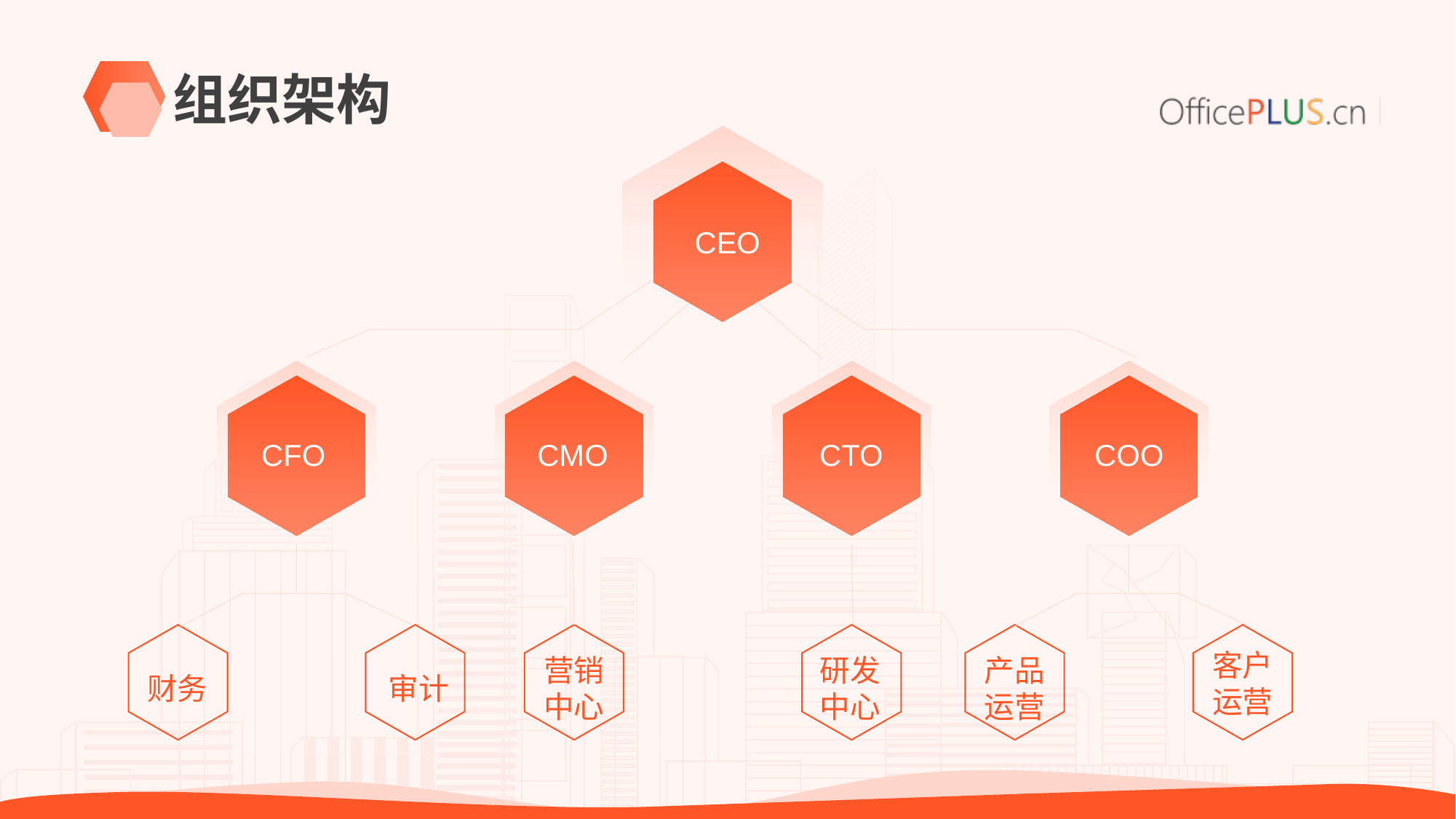

# 组织架构

CEO

CFO
CMO
CTO
COO

客户
运营
营销
中心
研发
中心
产品
运营
财务
审计